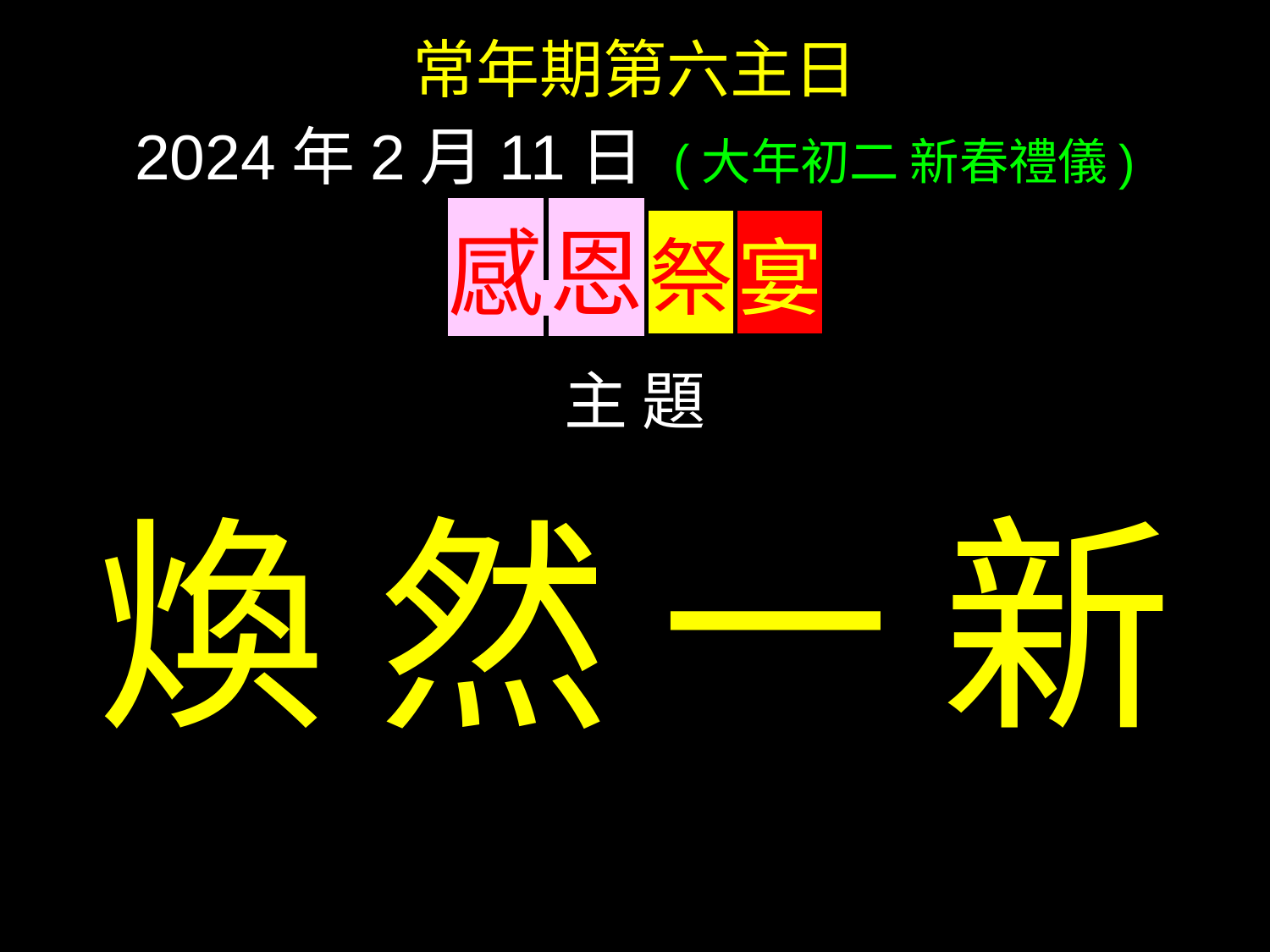

常年期第六主日
2024年2月11日 (大年初二 新春禮儀)
感 恩 祭 宴

主 題

煥然一新